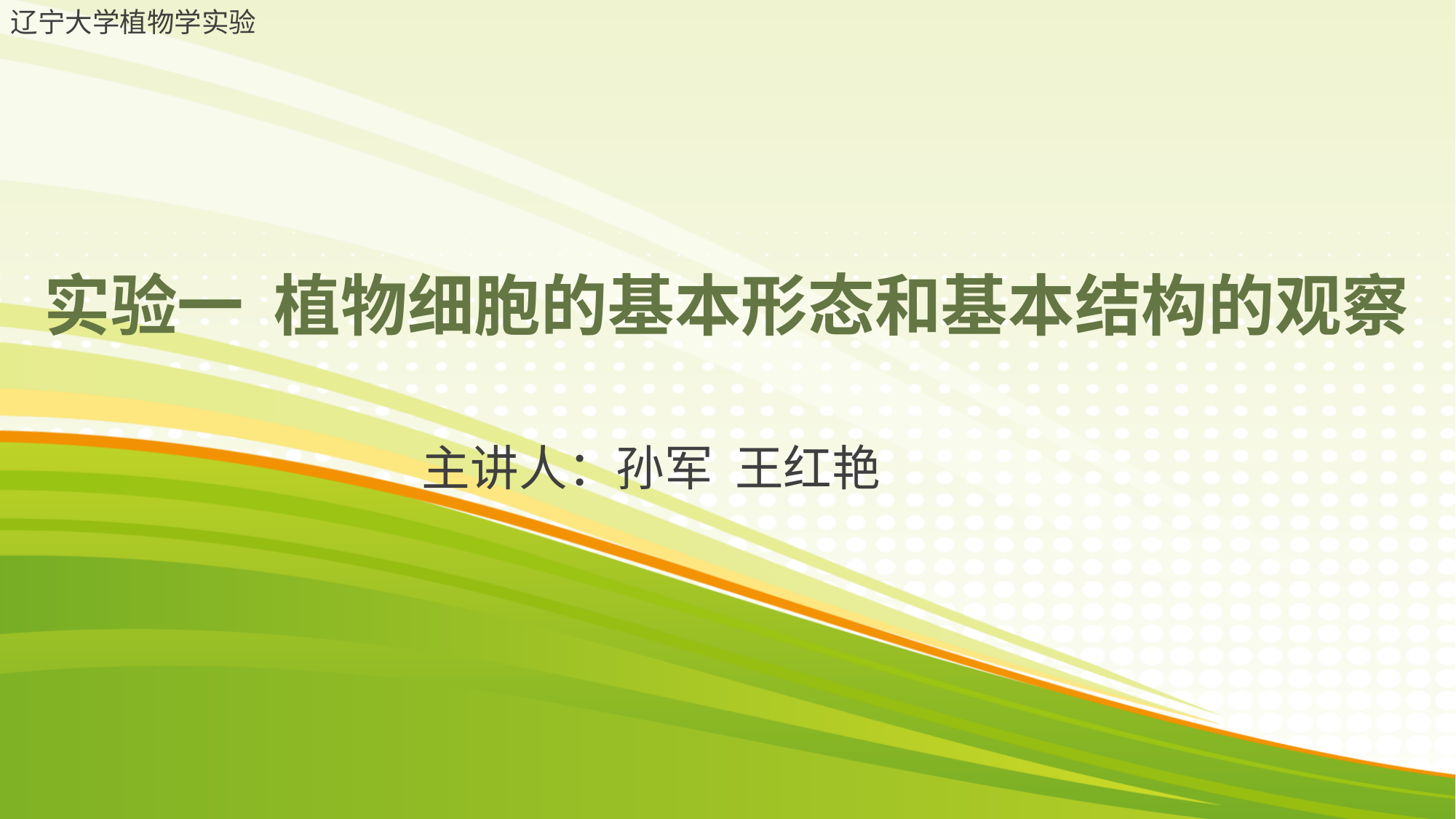

辽宁大学植物学实验
# 实验一  植物细胞的基本形态和基本结构的观察
主讲人：孙军  王红艳